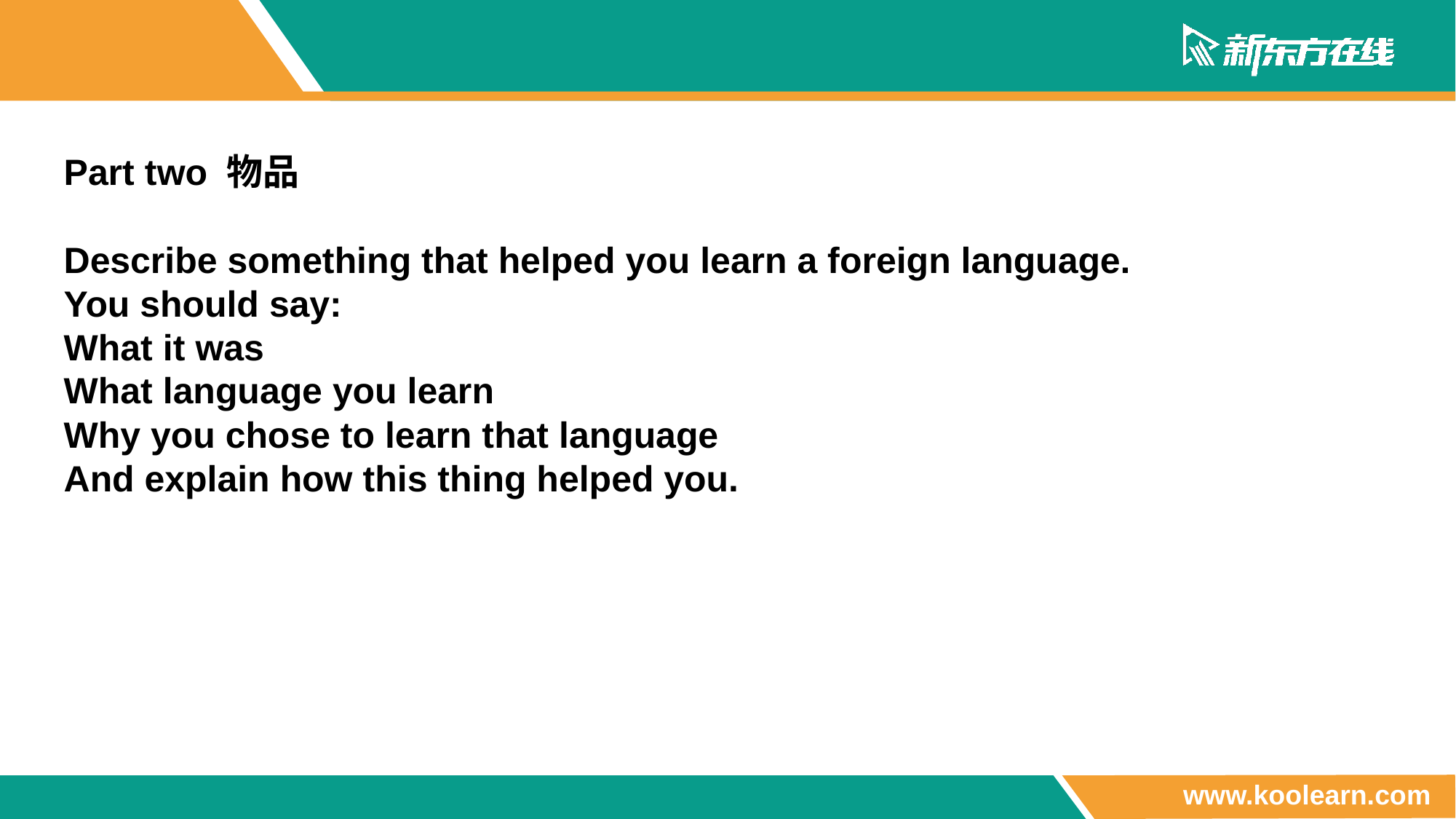

Part two 物品

Describe something that helped you learn a foreign language.
You should say:
What it was
What language you learn
Why you chose to learn that language
And explain how this thing helped you.